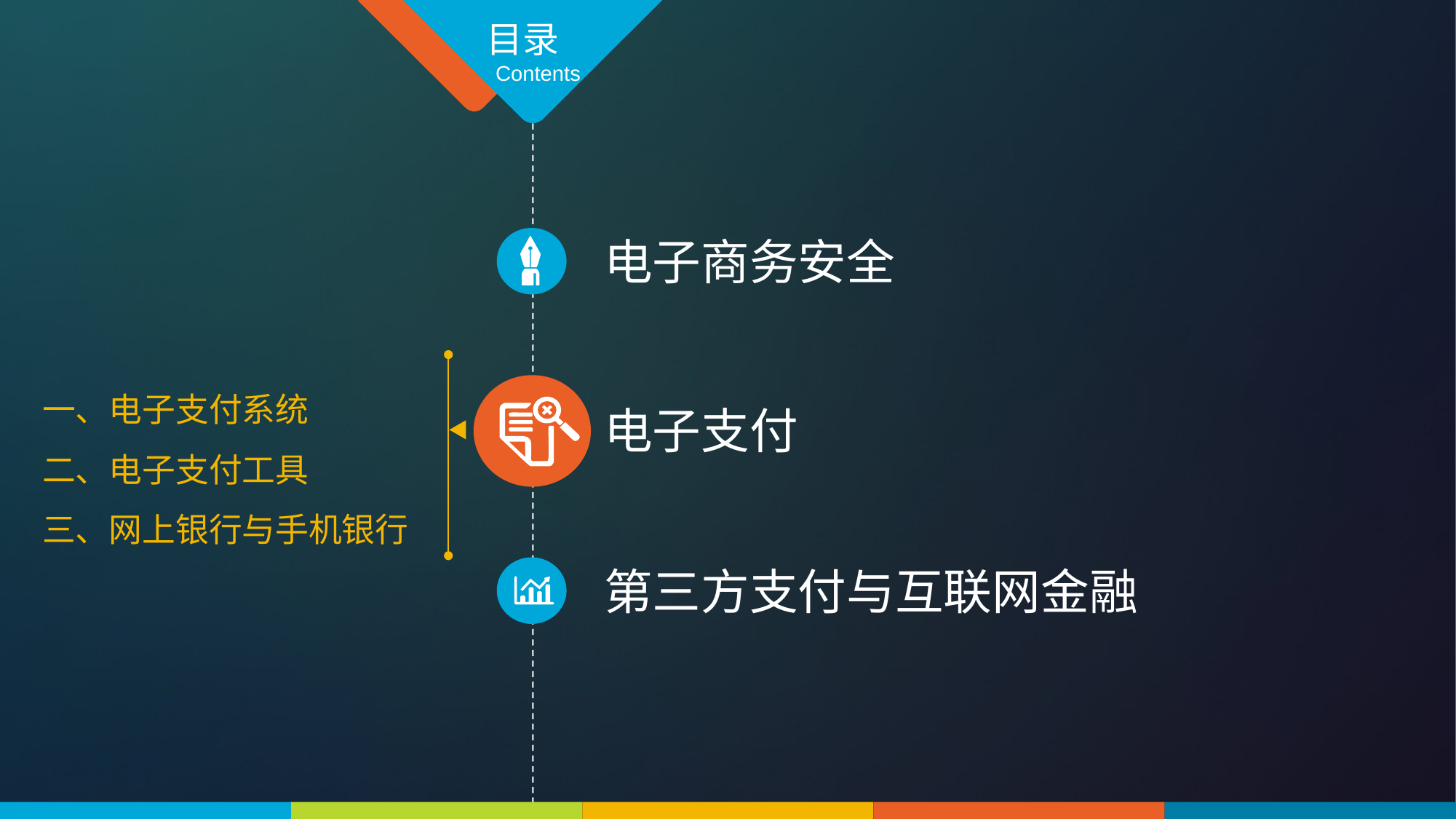

目录
Contents

电子商务安全

一、电子支付系统
二、电子支付工具
三、网上银行与手机银行

电子支付

第三方支付与互联网金融